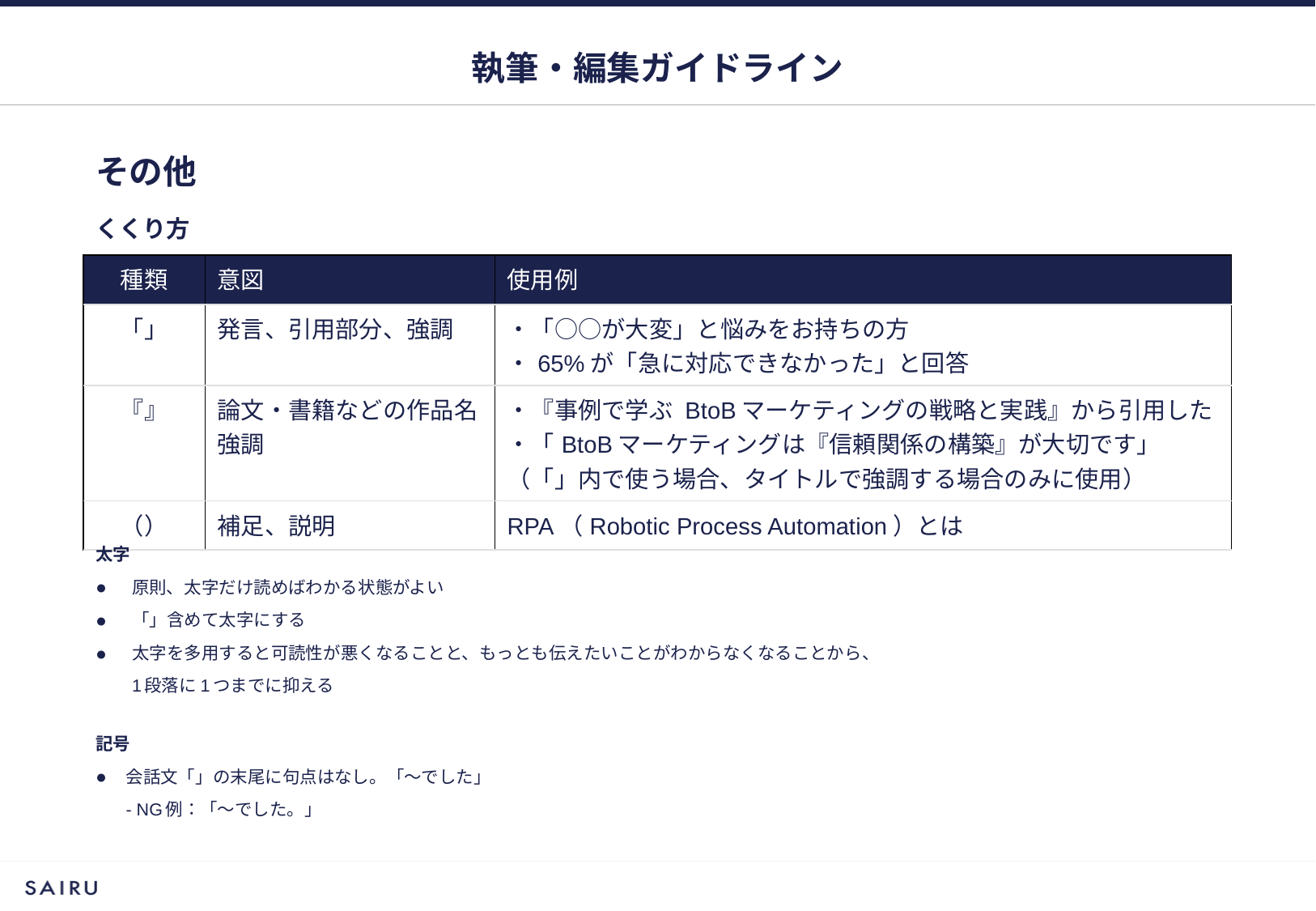

# 執筆・編集ガイドライン
その他
くくり方
| 種類 | 意図 | 使用例 |
| --- | --- | --- |
| 「」 | 発言、引用部分、強調 | ・「○○が大変」と悩みをお持ちの方 ・65%が「急に対応できなかった」と回答 |
| 『』 | 論文・書籍などの作品名 強調 | ・『事例で学ぶ BtoBマーケティングの戦略と実践』から引用した ・「BtoBマーケティングは『信頼関係の構築』が大切です」 （「」内で使う場合、タイトルで強調する場合のみに使用） |
| （） | 補足、説明 | RPA（Robotic Process Automation）とは |
太字
原則、太字だけ読めばわかる状態がよい
「」含めて太字にする
太字を多用すると可読性が悪くなることと、もっとも伝えたいことがわからなくなることから、
1段落に1つまでに抑える

記号
会話文「」の末尾に句点はなし。「～でした」　　
- NG例：「～でした。」